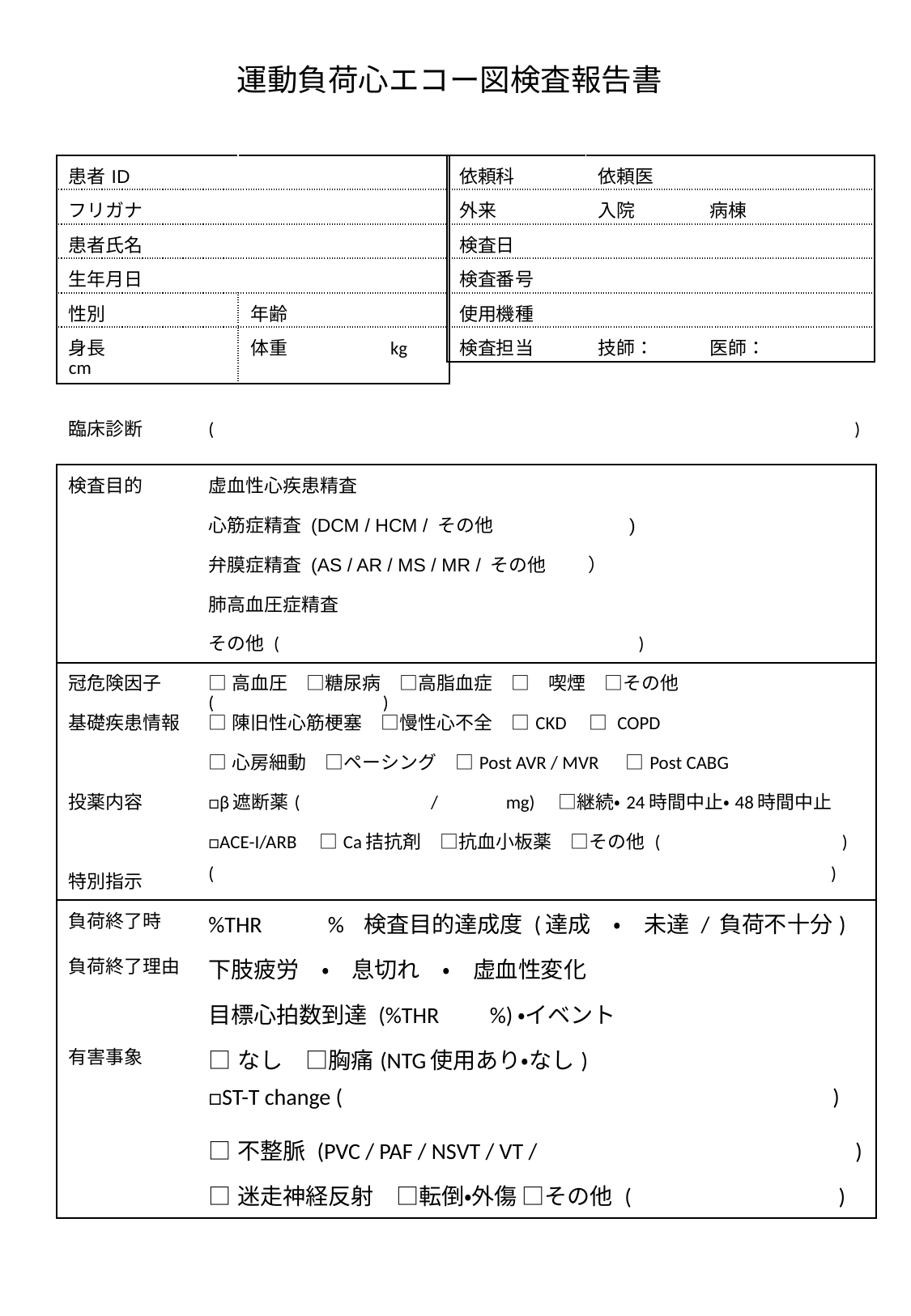

運動負荷心エコー図検査報告書
| 患者ID |  |
| --- | --- |
| フリガナ |  |
| 患者氏名 |  |
| 生年月日 |  |
| 性別 | 年齢 |
| 身長　　　　　cm | 体重 　　　　　kg |
| 依頼科 | 依頼医 |
| --- | --- |
| 外来 | 入院　　　　病棟 |
| 検査日 |  |
| 検査番号 |  |
| 使用機種 |  |
| 検査担当 | 技師：　　　医師： |
| 臨床診断 | (　　　　　　　　　　　　　　　　　　　　　　　　　　　　　　　　　 ) |
| --- | --- |
| 検査目的 | 虚血性心疾患精査 |
|  | 心筋症精査 (DCM / HCM / その他　　　　　　　) |
|  | 弁膜症精査 (AS / AR / MS / MR / その他 ） |
|  | 肺高血圧症精査 |
|  | その他 ( ) |
| 冠危険因子 | □高血圧　□糖尿病　□高脂血症　□　喫煙　□その他( ) |
| 基礎疾患情報 | □陳旧性心筋梗塞　□慢性心不全　□CKD　□ COPD |
|  | □心房細動　□ペーシング　□Post AVR / MVR 　□Post CABG |
| 投薬内容 | □β遮断薬( / mg)　□継続・24時間中止・48時間中止 |
|  | □ACE-I/ARB　□Ca拮抗剤　□抗血小板薬　□その他 ( ) |
| 特別指示 | ( ) |
| 負荷終了時 | %THR % 検査目的達成度 (達成　・　未達 / 負荷不十分) |
| 負荷終了理由 | 下肢疲労　・　息切れ　・　虚血性変化 |
|  | 目標心拍数到達 (%THR %)・イベント |
| 有害事象 | □なし　□胸痛(NTG使用あり・なし) |
|  | □ST-T change ( ) |
|  | □不整脈 (PVC / PAF / NSVT / VT / ) |
|  | □迷走神経反射　□転倒・外傷 □その他 ( ) |